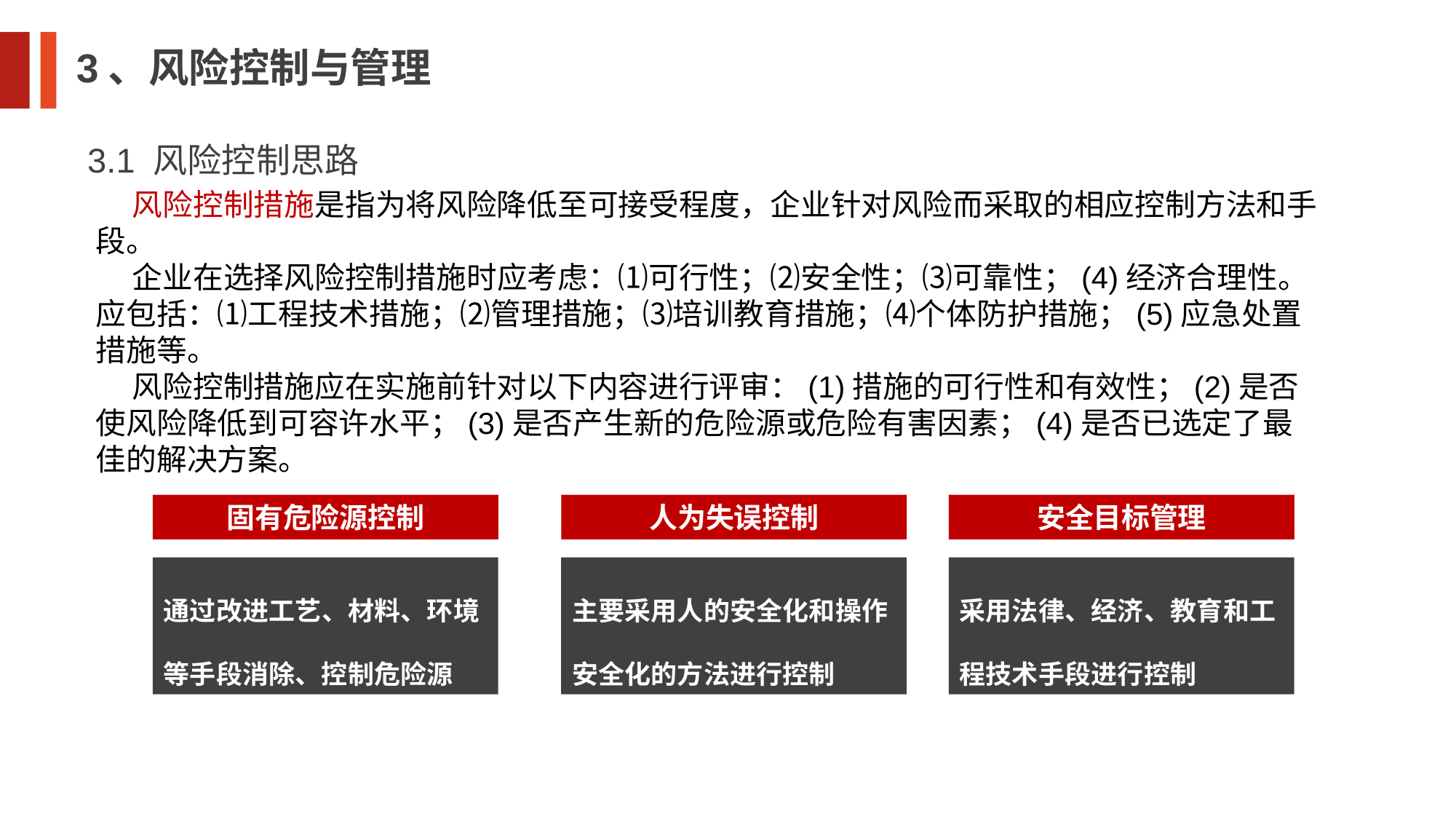

3、风险控制与管理
3.1 风险控制思路
风险控制措施是指为将风险降低至可接受程度，企业针对风险而采取的相应控制方法和手段。
企业在选择风险控制措施时应考虑：⑴可行性；⑵安全性；⑶可靠性；(4)经济合理性。应包括：⑴工程技术措施；⑵管理措施；⑶培训教育措施；⑷个体防护措施；(5)应急处置措施等。
风险控制措施应在实施前针对以下内容进行评审：(1)措施的可行性和有效性；(2)是否使风险降低到可容许水平；(3)是否产生新的危险源或危险有害因素；(4)是否已选定了最佳的解决方案。
固有危险源控制
人为失误控制
安全目标管理
通过改进工艺、材料、环境等手段消除、控制危险源
主要采用人的安全化和操作安全化的方法进行控制
采用法律、经济、教育和工程技术手段进行控制